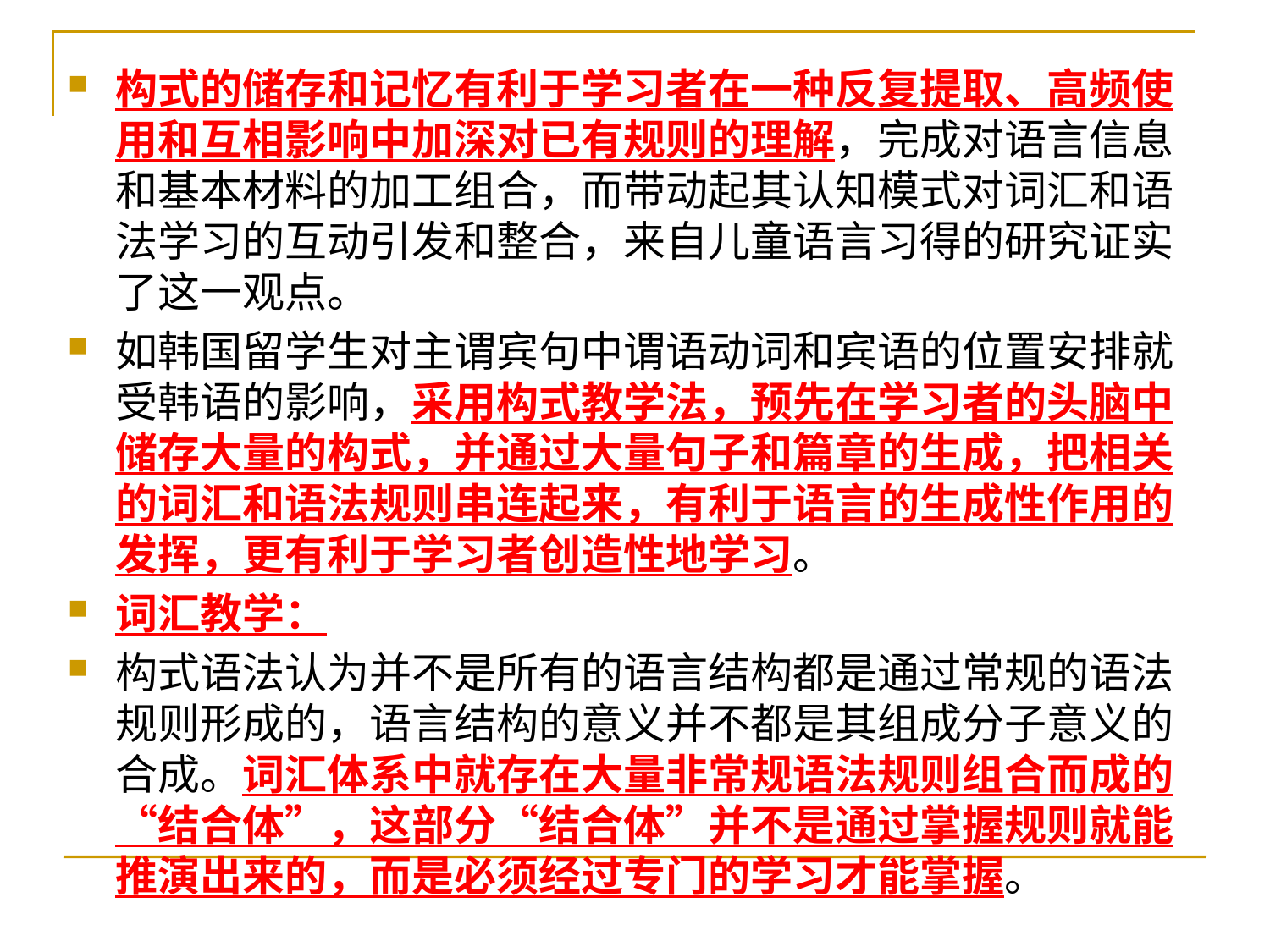

构式的储存和记忆有利于学习者在一种反复提取、高频使用和互相影响中加深对已有规则的理解，完成对语言信息和基本材料的加工组合，而带动起其认知模式对词汇和语法学习的互动引发和整合，来自儿童语言习得的研究证实了这一观点。
如韩国留学生对主谓宾句中谓语动词和宾语的位置安排就受韩语的影响，采用构式教学法，预先在学习者的头脑中储存大量的构式，并通过大量句子和篇章的生成，把相关的词汇和语法规则串连起来，有利于语言的生成性作用的发挥，更有利于学习者创造性地学习。
词汇教学：
构式语法认为并不是所有的语言结构都是通过常规的语法规则形成的，语言结构的意义并不都是其组成分子意义的合成。词汇体系中就存在大量非常规语法规则组合而成的“结合体”，这部分“结合体”并不是通过掌握规则就能推演出来的，而是必须经过专门的学习才能掌握。